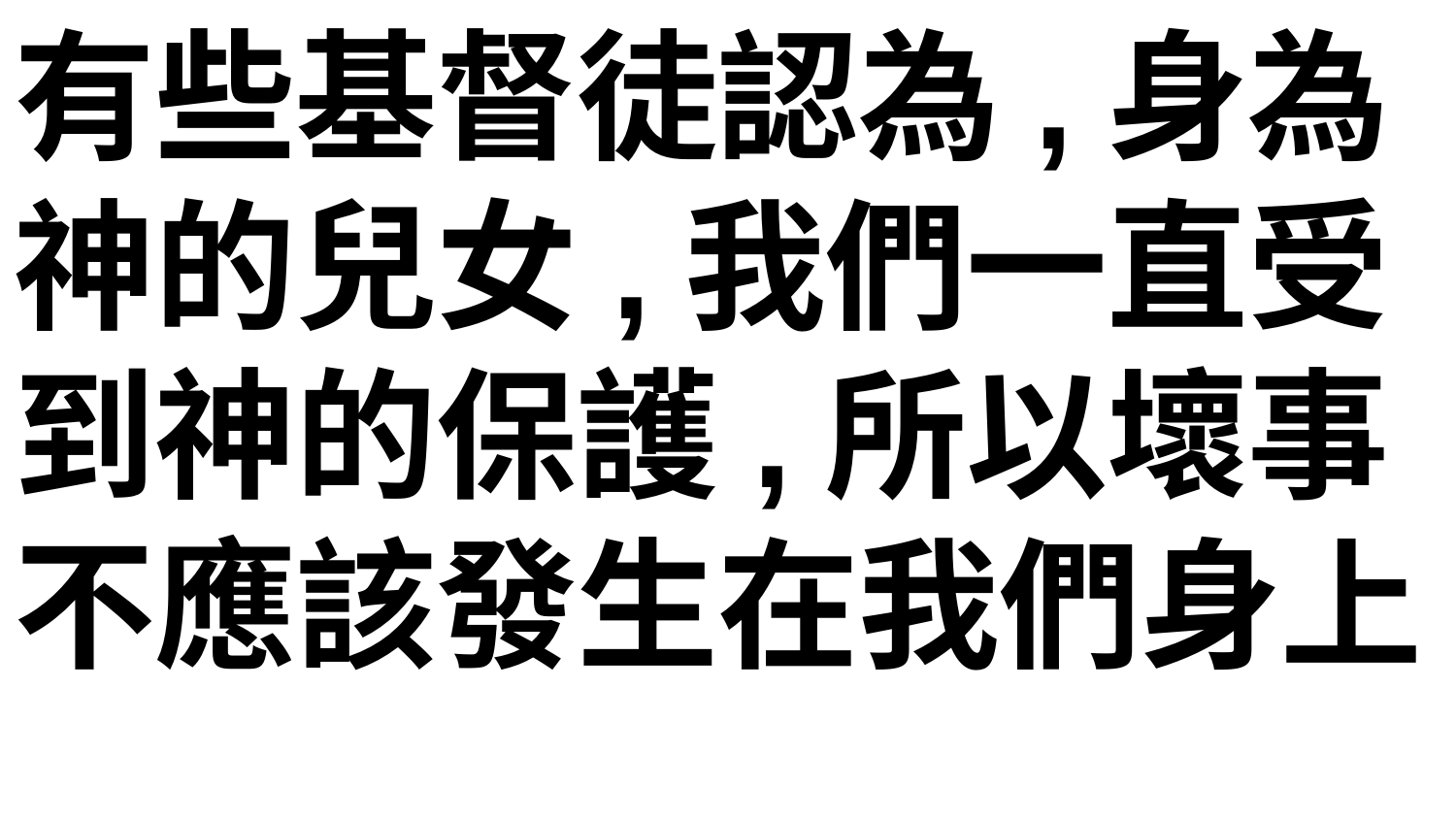

有些基督徒認為,身為神的兒女,我們一直受到神的保護,所以壞事不應該發生在我們身上。